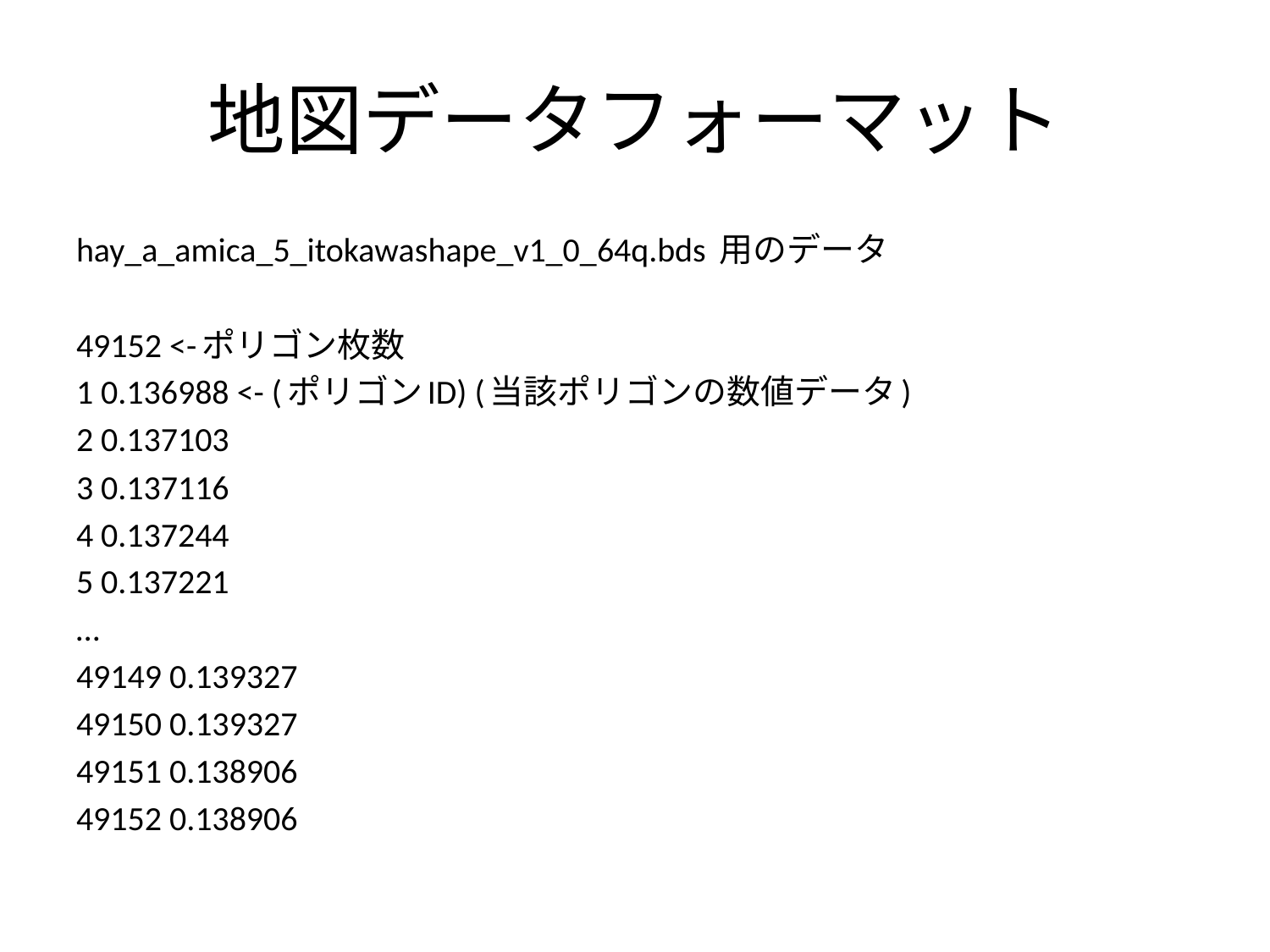

# 地図データフォーマット
hay_a_amica_5_itokawashape_v1_0_64q.bds 用のデータ

49152 <-ポリゴン枚数
1 0.136988 <- (ポリゴンID) (当該ポリゴンの数値データ)
2 0.137103
3 0.137116
4 0.137244
5 0.137221
…
49149 0.139327
49150 0.139327
49151 0.138906
49152 0.138906